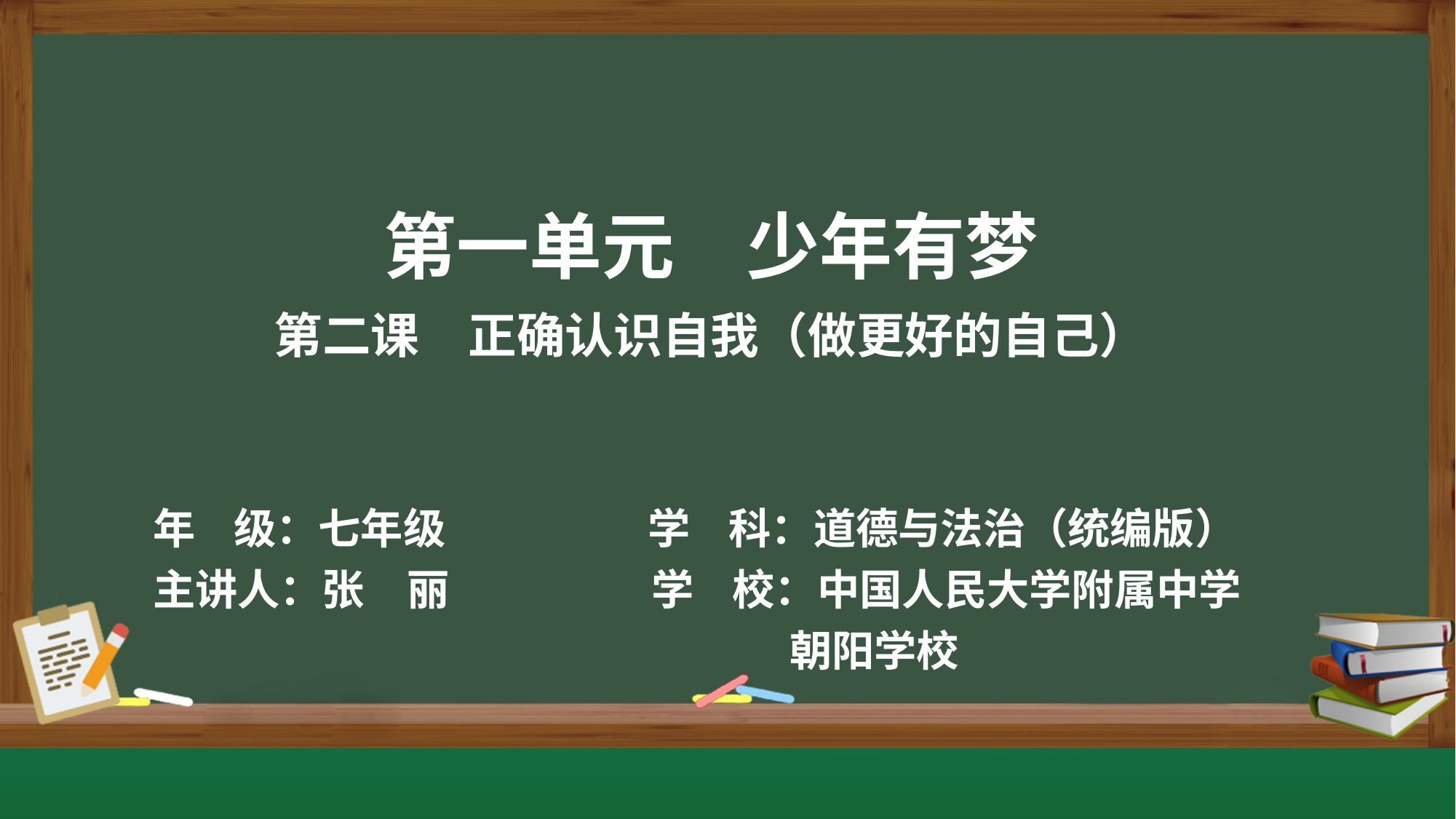

第一单元　少年有梦
第二课　正确认识自我（做更好的自己）

年    级：七年级                     学    科：道德与法治（统编版）
主讲人：张　丽                     学    校：中国人民大学附属中学
                                                                 朝阳学校